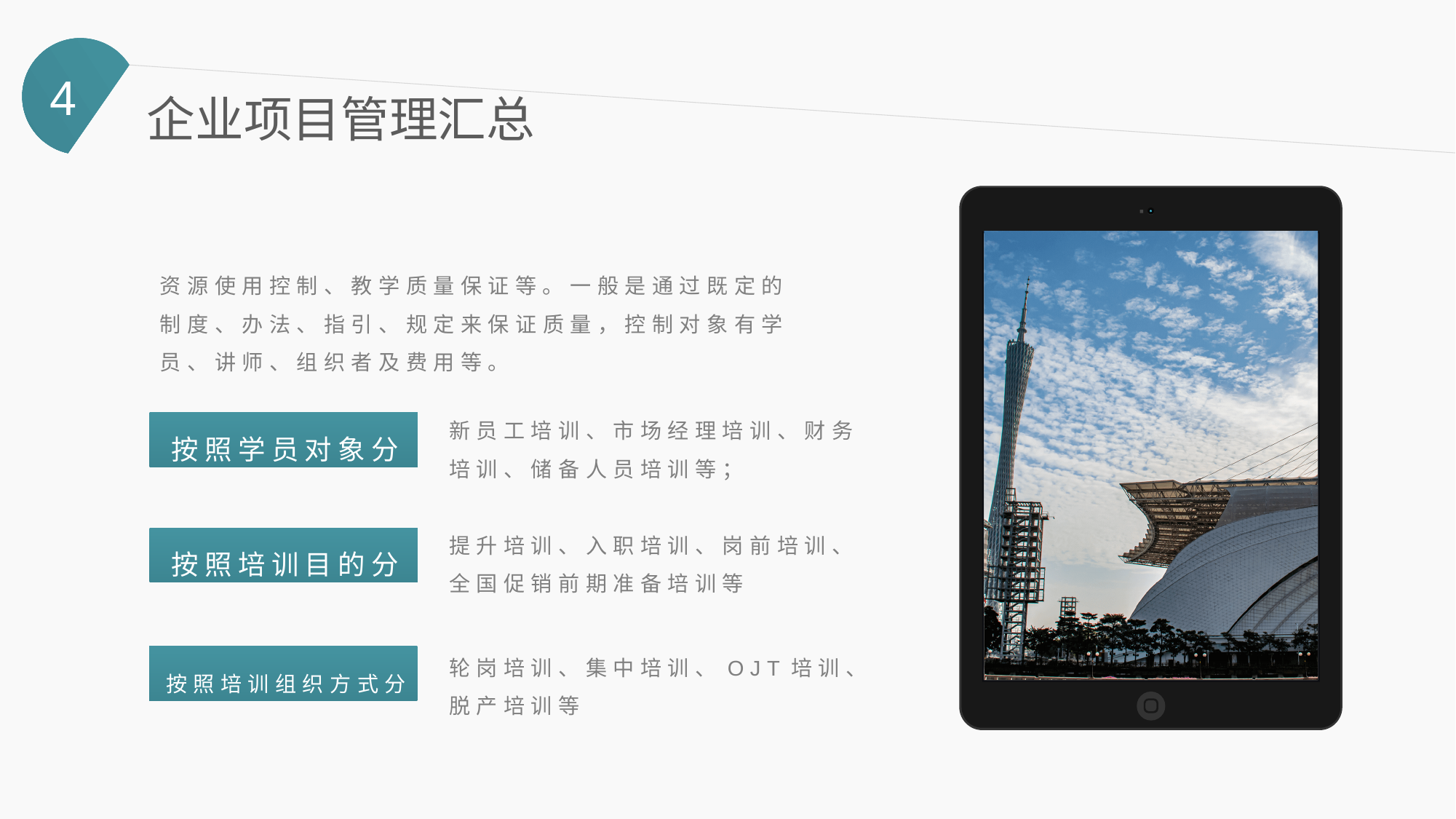

4
企业项目管理汇总

资源使用控制、教学质量保证等。一般是通过既定的制度、办法、指引、规定来保证质量，控制对象有学员、讲师、组织者及费用等。
新员工培训、市场经理培训、财务培训、储备人员培训等；
按照学员对象分

提升培训、入职培训、岗前培训、全国促销前期准备培训等
按照培训目的分

轮岗培训、集中培训、OJT培训、脱产培训等

按照培训组织方式分